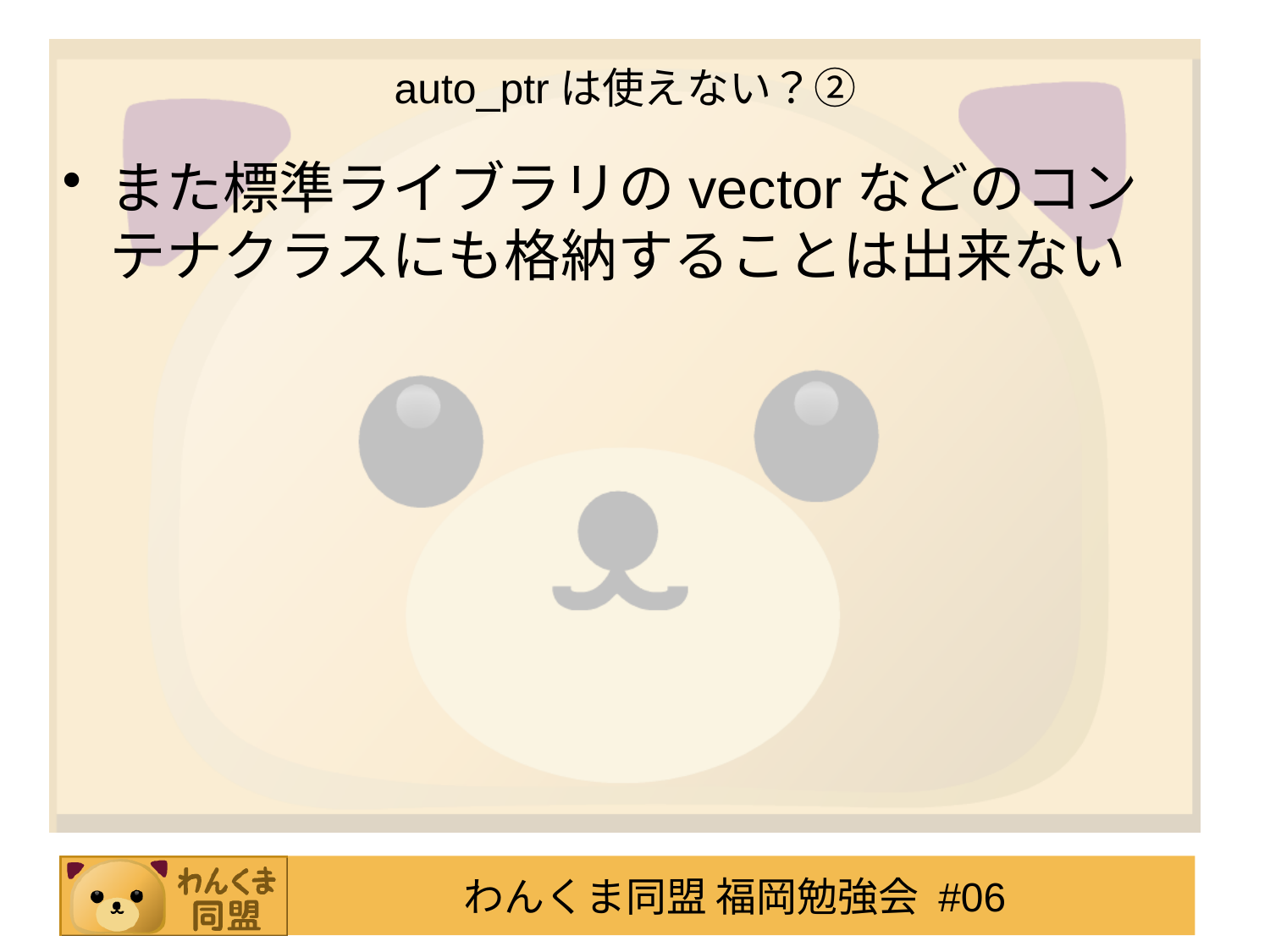

# auto_ptrは使えない？②
また標準ライブラリのvectorなどのコンテナクラスにも格納することは出来ない